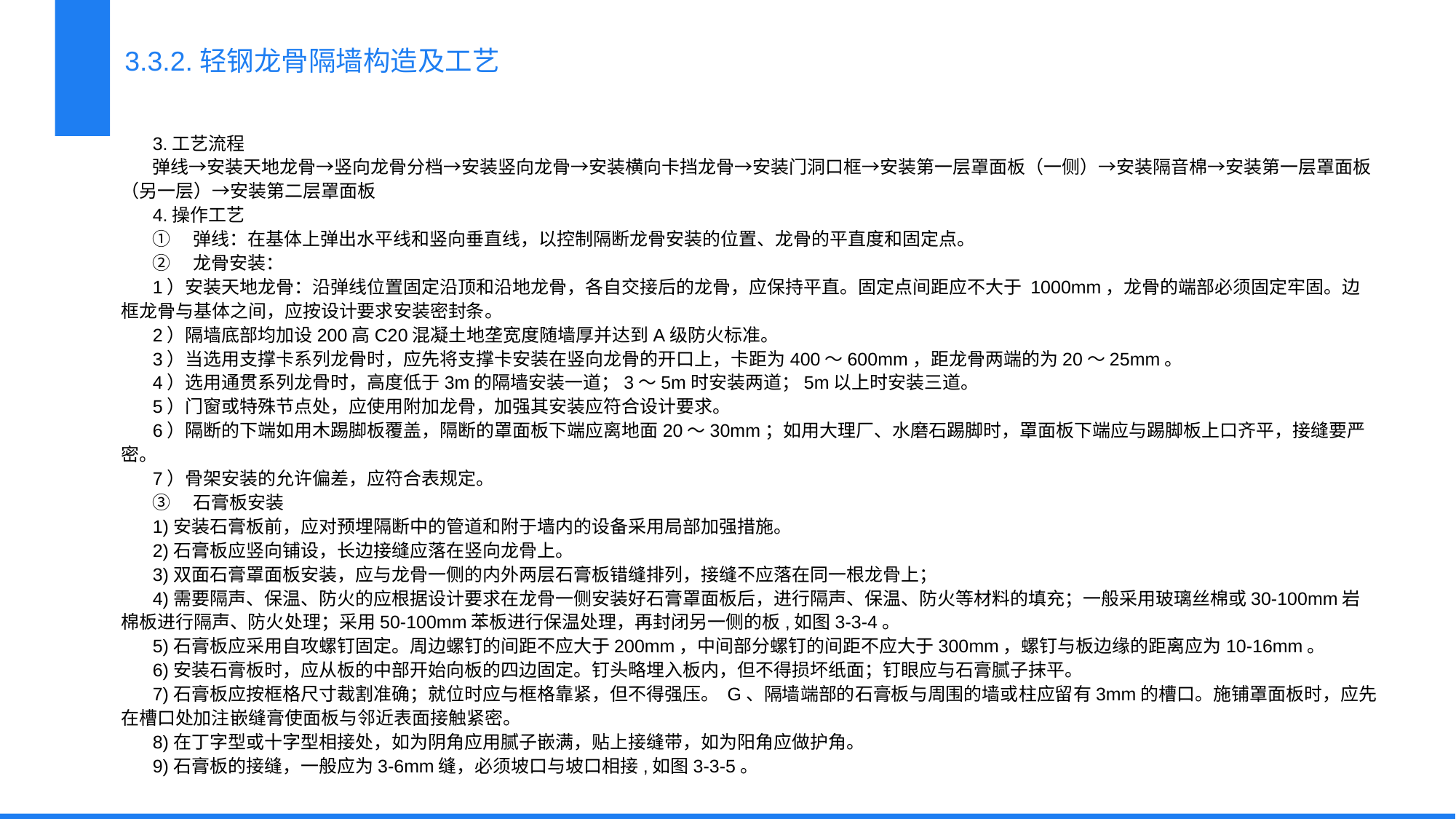

3.3.2.轻钢龙骨隔墙构造及工艺

3.工艺流程
弹线→安装天地龙骨→竖向龙骨分档→安装竖向龙骨→安装横向卡挡龙骨→安装门洞口框→安装第一层罩面板（一侧）→安装隔音棉→安装第一层罩面板（另一层）→安装第二层罩面板
4.操作工艺
①　弹线：在基体上弹出水平线和竖向垂直线，以控制隔断龙骨安装的位置、龙骨的平直度和固定点。
②　龙骨安装：
1）安装天地龙骨：沿弹线位置固定沿顶和沿地龙骨，各自交接后的龙骨，应保持平直。固定点间距应不大于 1000mm，龙骨的端部必须固定牢固。边框龙骨与基体之间，应按设计要求安装密封条。
2）隔墙底部均加设200高C20混凝土地垄宽度随墙厚并达到A级防火标准。
3）当选用支撑卡系列龙骨时，应先将支撑卡安装在竖向龙骨的开口上，卡距为400～600mm，距龙骨两端的为20～25mm。
4）选用通贯系列龙骨时，高度低于3m的隔墙安装一道；3～5m时安装两道；5m以上时安装三道。
5）门窗或特殊节点处，应使用附加龙骨，加强其安装应符合设计要求。
6）隔断的下端如用木踢脚板覆盖，隔断的罩面板下端应离地面20～30mm；如用大理厂、水磨石踢脚时，罩面板下端应与踢脚板上口齐平，接缝要严密。
7）骨架安装的允许偏差，应符合表规定。
③　石膏板安装
1)安装石膏板前，应对预埋隔断中的管道和附于墙内的设备采用局部加强措施。
2)石膏板应竖向铺设，长边接缝应落在竖向龙骨上。
3)双面石膏罩面板安装，应与龙骨一侧的内外两层石膏板错缝排列，接缝不应落在同一根龙骨上；
4)需要隔声、保温、防火的应根据设计要求在龙骨一侧安装好石膏罩面板后，进行隔声、保温、防火等材料的填充；一般采用玻璃丝棉或30-100mm岩棉板进行隔声、防火处理；采用50-100mm苯板进行保温处理，再封闭另一侧的板,如图3-3-4。
5)石膏板应采用自攻螺钉固定。周边螺钉的间距不应大于200mm，中间部分螺钉的间距不应大于300mm，螺钉与板边缘的距离应为10-16mm。
6)安装石膏板时，应从板的中部开始向板的四边固定。钉头略埋入板内，但不得损坏纸面；钉眼应与石膏腻子抹平。
7)石膏板应按框格尺寸裁割准确；就位时应与框格靠紧，但不得强压。 G、隔墙端部的石膏板与周围的墙或柱应留有3mm的槽口。施铺罩面板时，应先在槽口处加注嵌缝膏使面板与邻近表面接触紧密。
8)在丁字型或十字型相接处，如为阴角应用腻子嵌满，贴上接缝带，如为阳角应做护角。
9)石膏板的接缝，一般应为3-6mm缝，必须坡口与坡口相接,如图3-3-5。